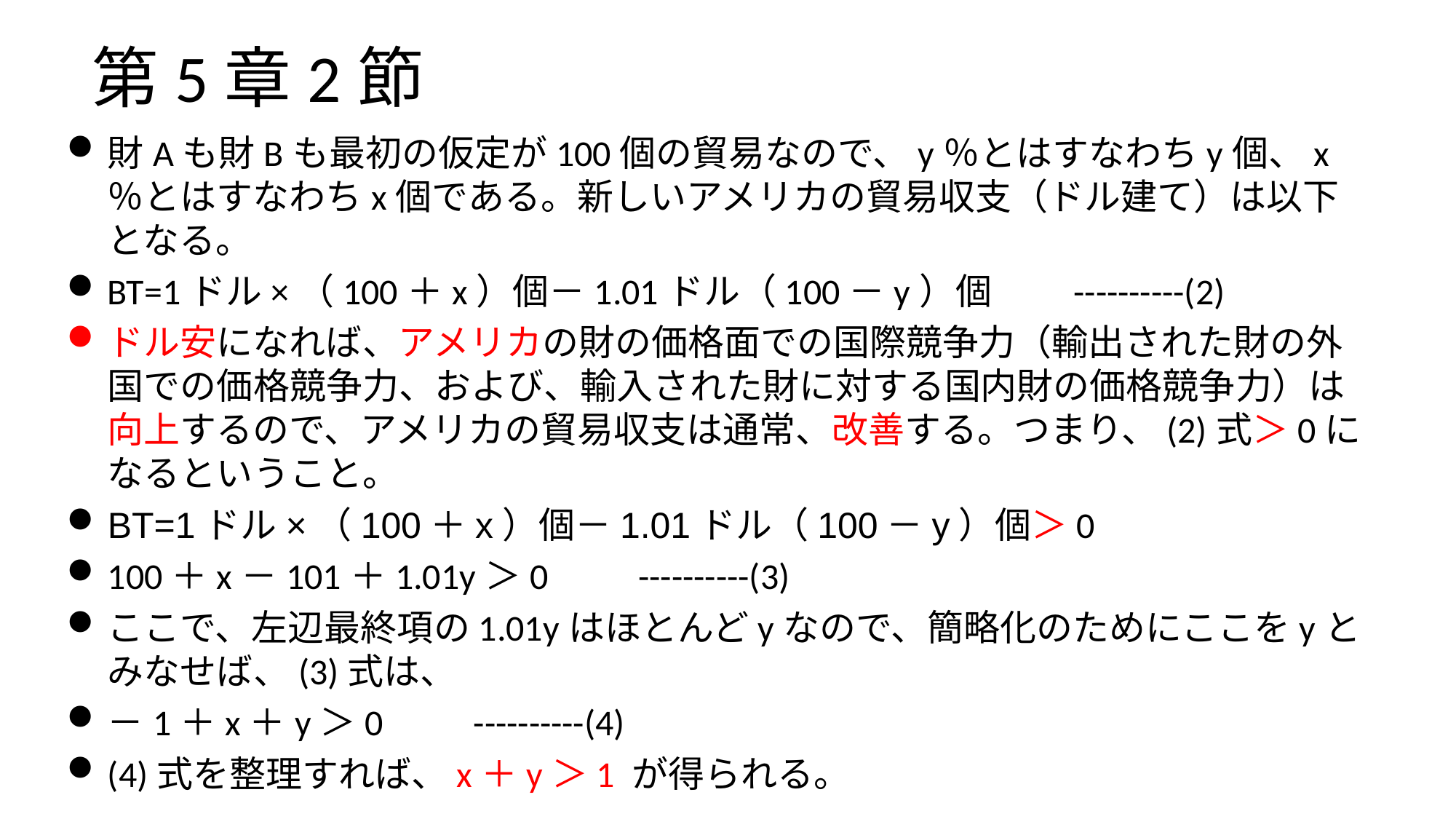

# 第5章2節
財Aも財Bも最初の仮定が100個の貿易なので、y％とはすなわちy個、x％とはすなわちx個である。新しいアメリカの貿易収支（ドル建て）は以下となる。
BT=1ドル×（100＋x）個－1.01ドル（100－y）個　　----------(2)
ドル安になれば、アメリカの財の価格面での国際競争力（輸出された財の外国での価格競争力、および、輸入された財に対する国内財の価格競争力）は向上するので、アメリカの貿易収支は通常、改善する。つまり、(2)式＞0になるということ。
BT=1ドル×（100＋x）個－1.01ドル（100－y）個＞0
100＋x－101＋1.01y＞0　　----------(3)
ここで、左辺最終項の1.01yはほとんどyなので、簡略化のためにここをyとみなせば、(3)式は、
－1＋x＋y＞0　　----------(4)
(4)式を整理すれば、x＋y＞1 が得られる。